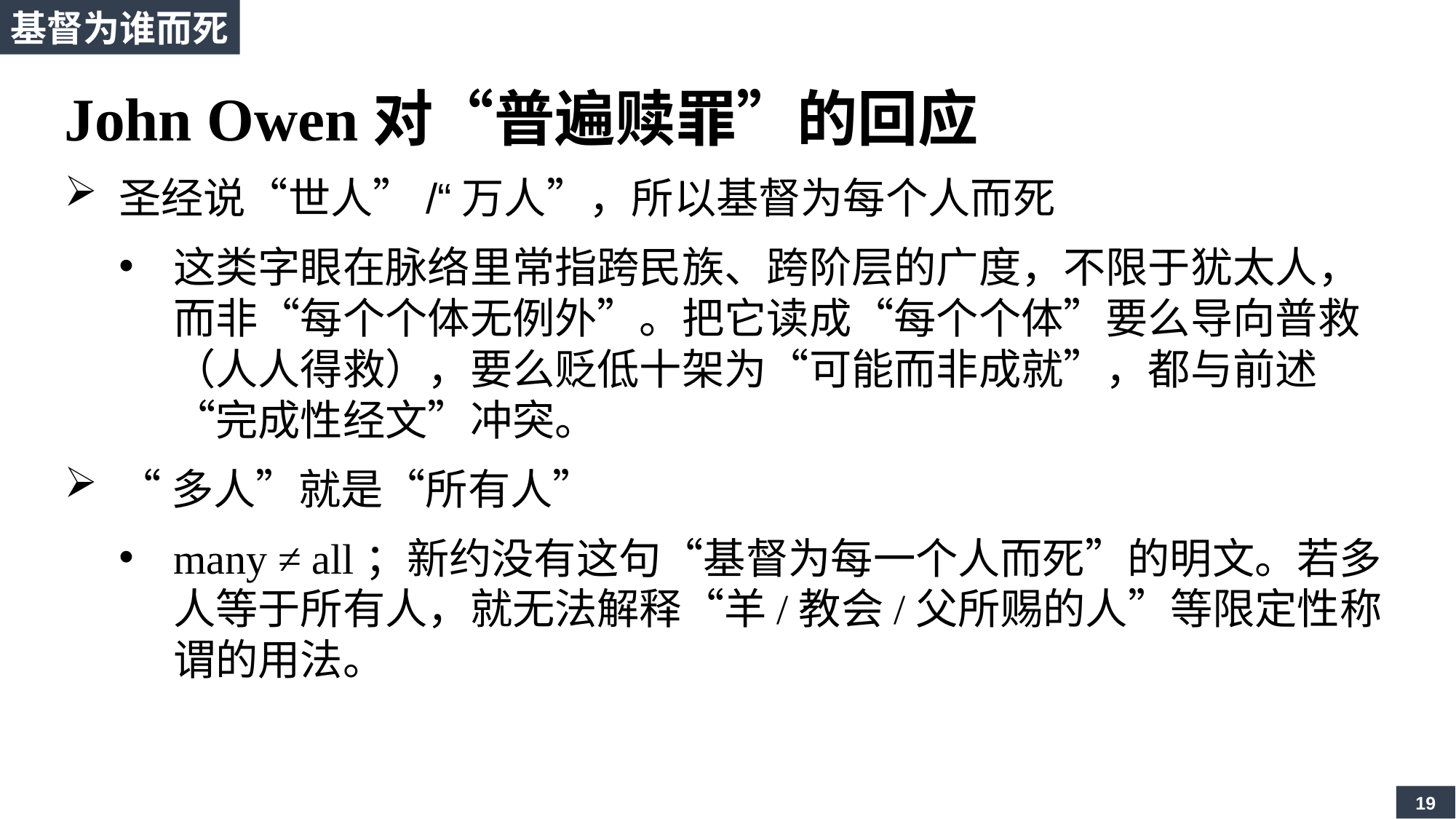

基督为谁而死
John Owen对“普遍赎罪”的回应
圣经说“世人”/“万人”，所以基督为每个人而死
这类字眼在脉络里常指跨民族、跨阶层的广度，不限于犹太人，而非“每个个体无例外”。把它读成“每个个体”要么导向普救（人人得救），要么贬低十架为“可能而非成就”，都与前述“完成性经文”冲突。
“多人”就是“所有人”
many ≠ all；新约没有这句“基督为每一个人而死”的明文。若多人等于所有人，就无法解释“羊/教会/父所赐的人”等限定性称谓的用法。

19